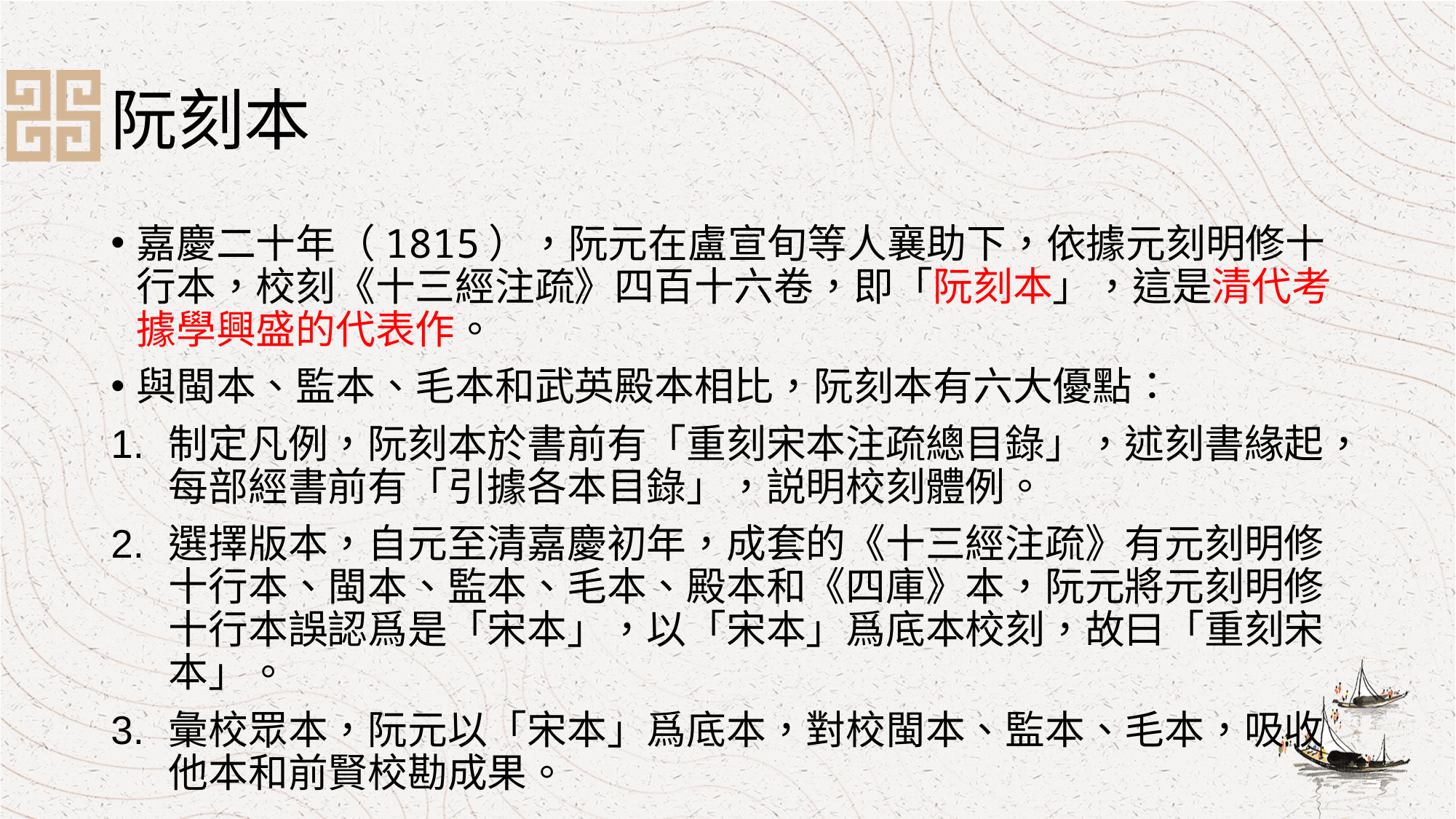

# 阮刻本
嘉慶二十年（1815），阮元在盧宣旬等人襄助下，依據元刻明修十行本，校刻《十三經注疏》四百十六卷，即「阮刻本」，這是清代考據學興盛的代表作。
與閩本、監本、毛本和武英殿本相比，阮刻本有六大優點：
制定凡例，阮刻本於書前有「重刻宋本注疏總目錄」，述刻書緣起，每部經書前有「引據各本目錄」，説明校刻體例。
選擇版本，自元至清嘉慶初年，成套的《十三經注疏》有元刻明修十行本、閩本、監本、毛本、殿本和《四庫》本，阮元將元刻明修十行本誤認爲是「宋本」，以「宋本」爲底本校刻，故曰「重刻宋本」。
彙校眾本，阮元以「宋本」爲底本，對校閩本、監本、毛本，吸收他本和前賢校勘成果。